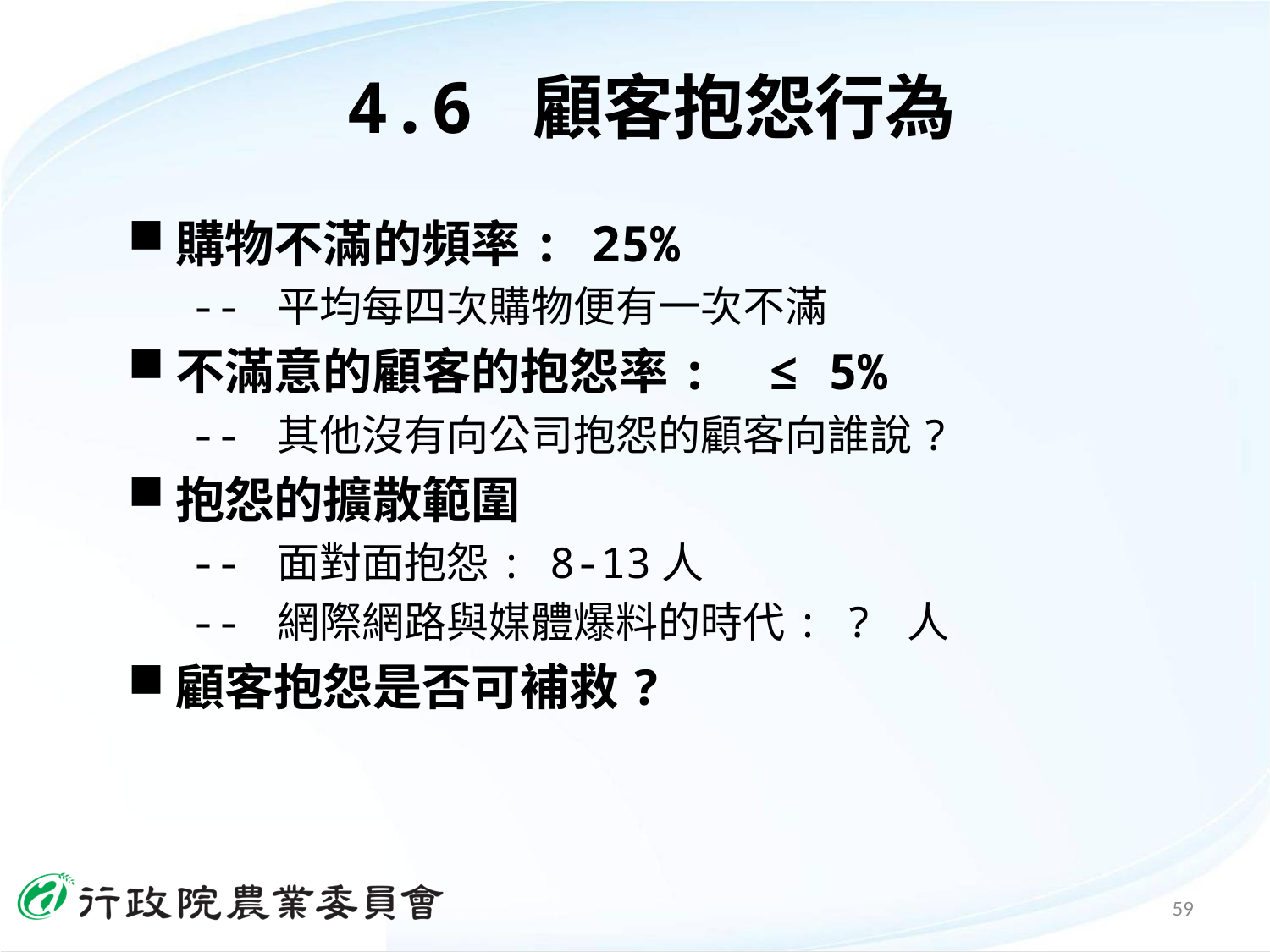

# 4.6 顧客抱怨行為
購物不滿的頻率: 25%
-- 平均每四次購物便有一次不滿
不滿意的顧客的抱怨率:  ≤ 5%
-- 其他沒有向公司抱怨的顧客向誰說?
抱怨的擴散範圍
-- 面對面抱怨: 8-13人
-- 網際網路與媒體爆料的時代: ? 人
顧客抱怨是否可補救?
59